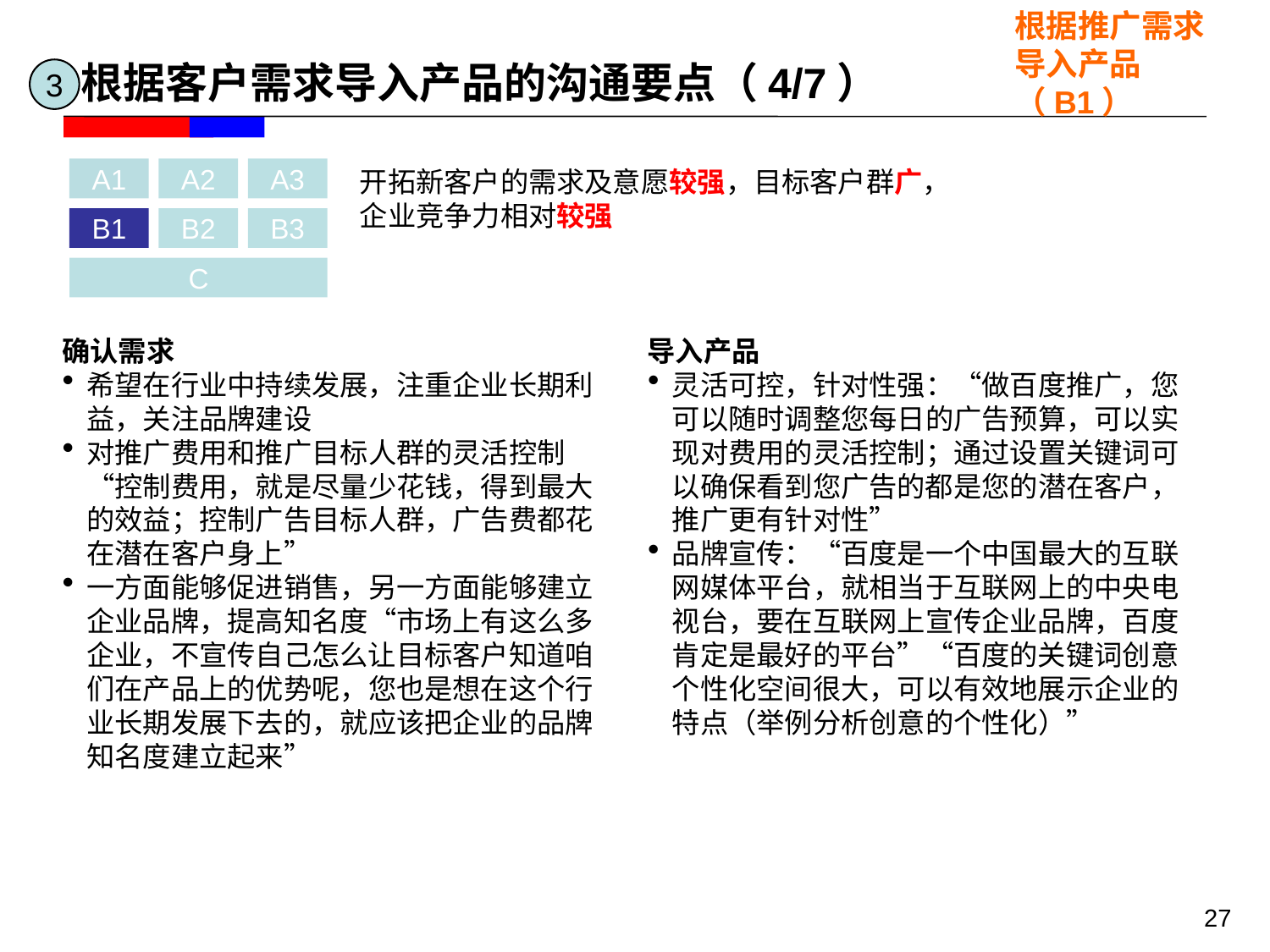

根据推广需求导入产品
（B1）
  根据客户需求导入产品的沟通要点（4/7）
3
开拓新客户的需求及意愿较强，目标客户群广，企业竞争力相对较强
A1
A2
A3
B1
B2
B3
C
确认需求
希望在行业中持续发展，注重企业长期利益，关注品牌建设
对推广费用和推广目标人群的灵活控制“控制费用，就是尽量少花钱，得到最大的效益；控制广告目标人群，广告费都花在潜在客户身上”
一方面能够促进销售，另一方面能够建立企业品牌，提高知名度“市场上有这么多企业，不宣传自己怎么让目标客户知道咱们在产品上的优势呢，您也是想在这个行业长期发展下去的，就应该把企业的品牌知名度建立起来”

导入产品
灵活可控，针对性强：“做百度推广，您可以随时调整您每日的广告预算，可以实现对费用的灵活控制；通过设置关键词可以确保看到您广告的都是您的潜在客户，推广更有针对性”
品牌宣传：“百度是一个中国最大的互联网媒体平台，就相当于互联网上的中央电视台，要在互联网上宣传企业品牌，百度肯定是最好的平台”“百度的关键词创意个性化空间很大，可以有效地展示企业的特点（举例分析创意的个性化）”

27